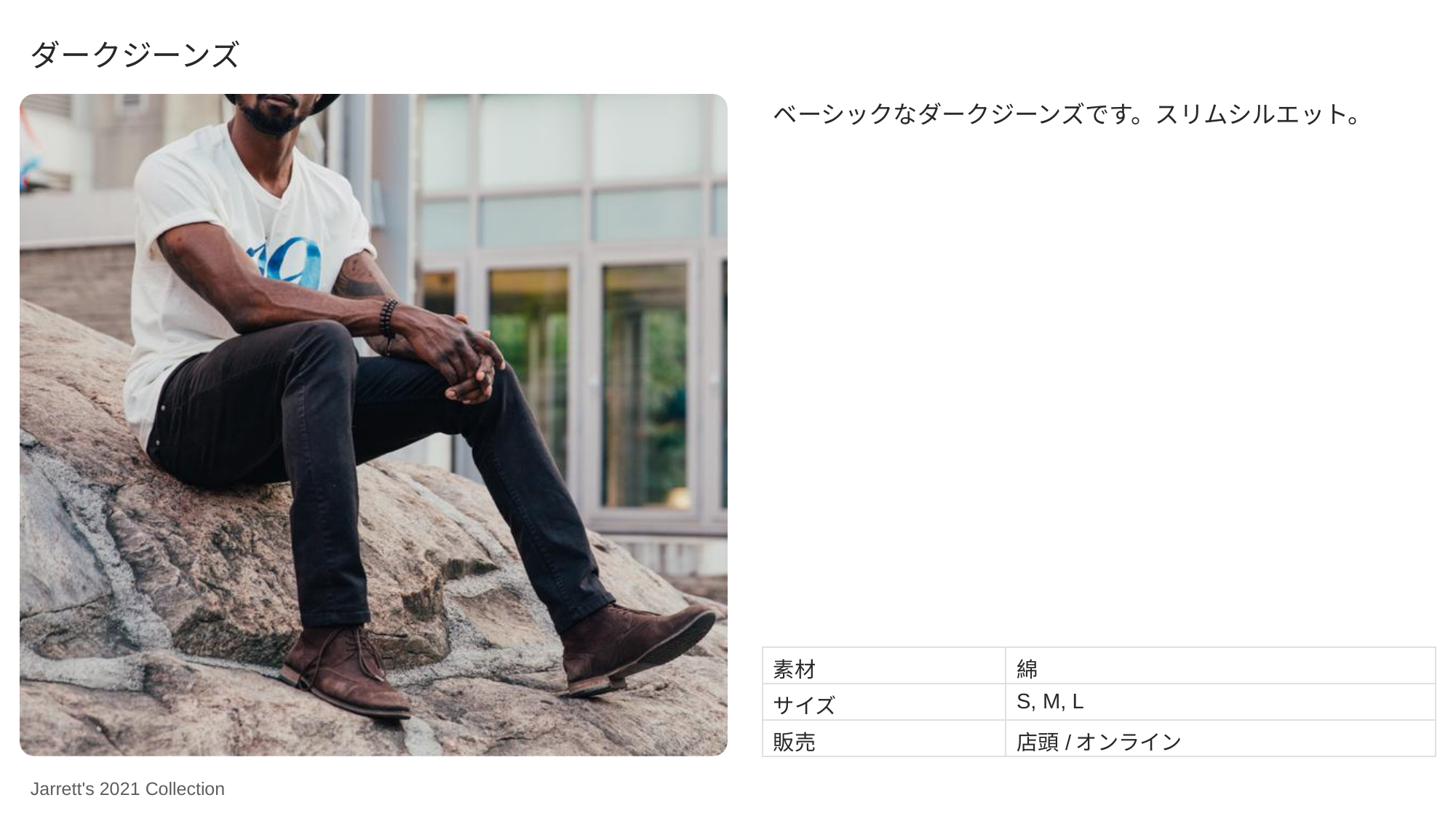

ダークジーンズ

ベーシックなダークジーンズです。スリムシルエット。
| 素材 | 綿 |
| --- | --- |
| サイズ | S, M, L |
| 販売 | 店頭/オンライン |
Jarrett's 2021 Collection